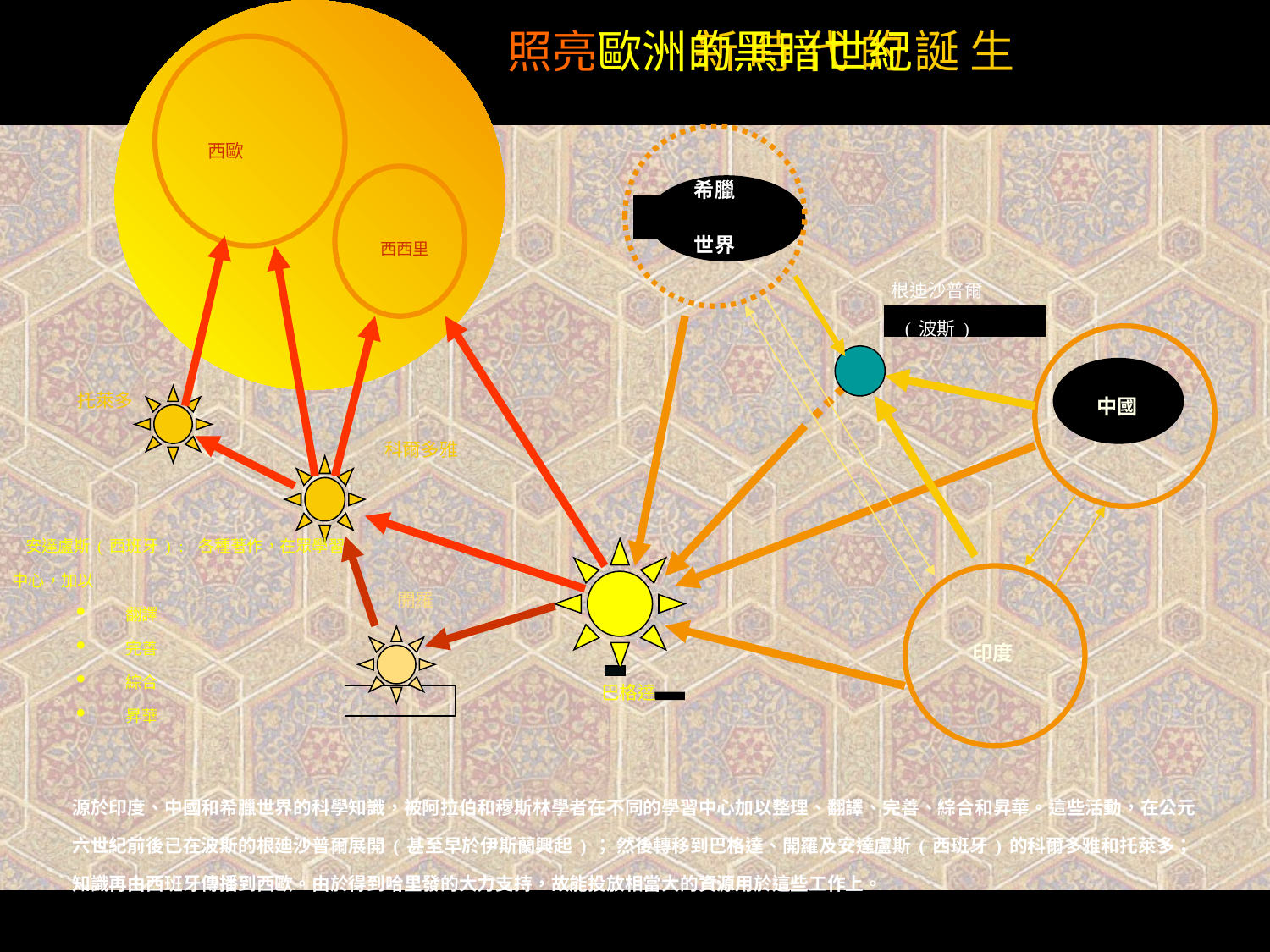

照亮歐洲的黑暗世紀
新 時 代 的 誕 生

希臘
世界
西歐

西西里

根迪沙普爾
(波斯)

     中國

托萊多

科爾多雅

 安達盧斯(西班牙)  :  各種著作，在眾學習中心，加以
 翻譯
 完善
 綜合
 昇華

開羅

印度

巴格達

源於印度、中國和希臘世界的科學知識，被阿拉伯和穆斯林學者在不同的學習中心加以整理、翻譯、完善、綜合和昇華。這些活動，在公元六世紀前後已在波斯的根廸沙普爾展開(甚至早於伊斯蘭興起)； 然後轉移到巴格達、開羅及安達盧斯(西班牙)的科爾多雅和托萊多；知識再由西班牙傳播到西歐。由於得到哈里發的大力支持，故能投放相當大的資源用於這些工作上。